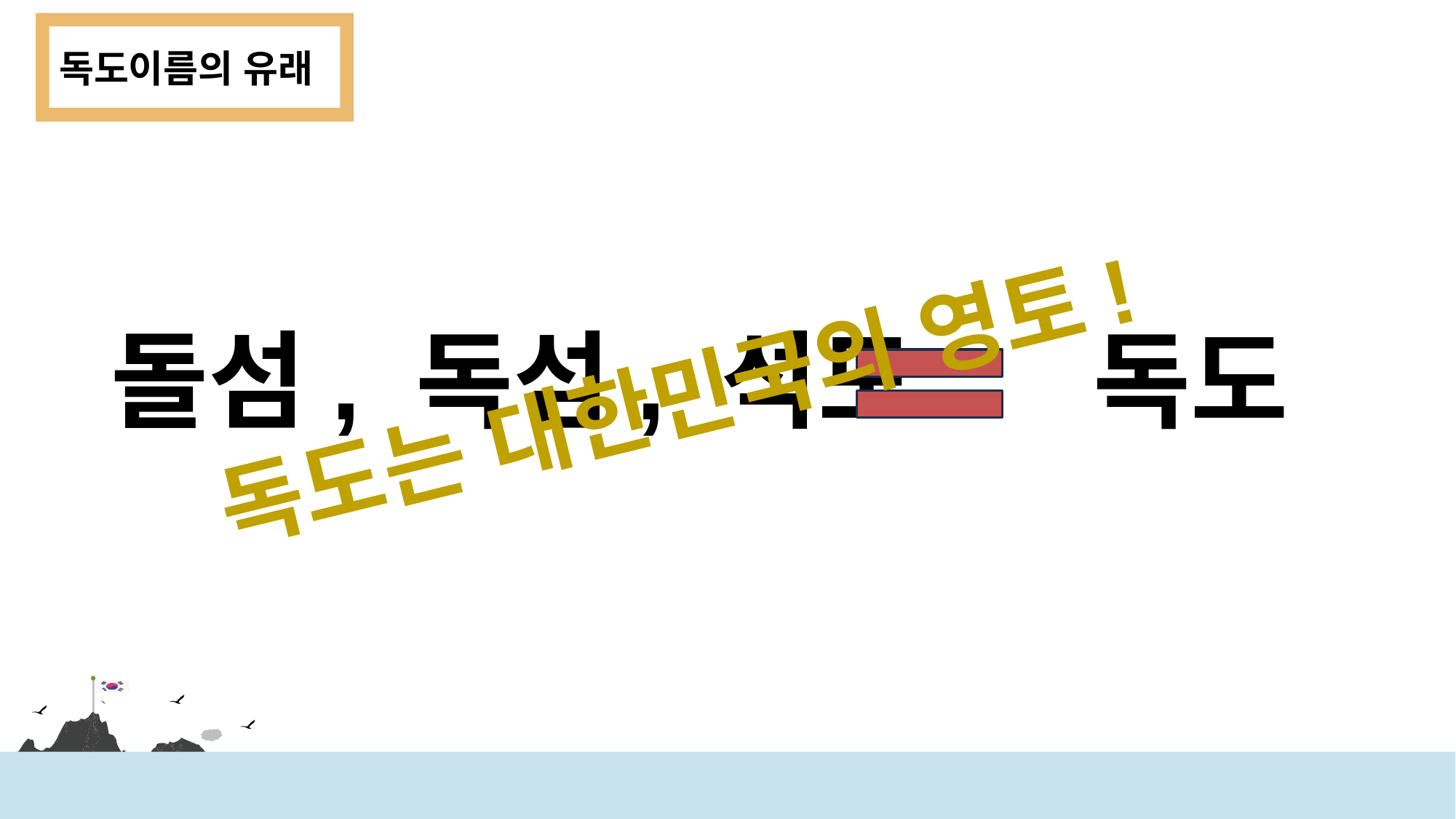

독도이름의 유래

돌섬, 독섬, 석도      독도
독도는 대한민국의 영토!